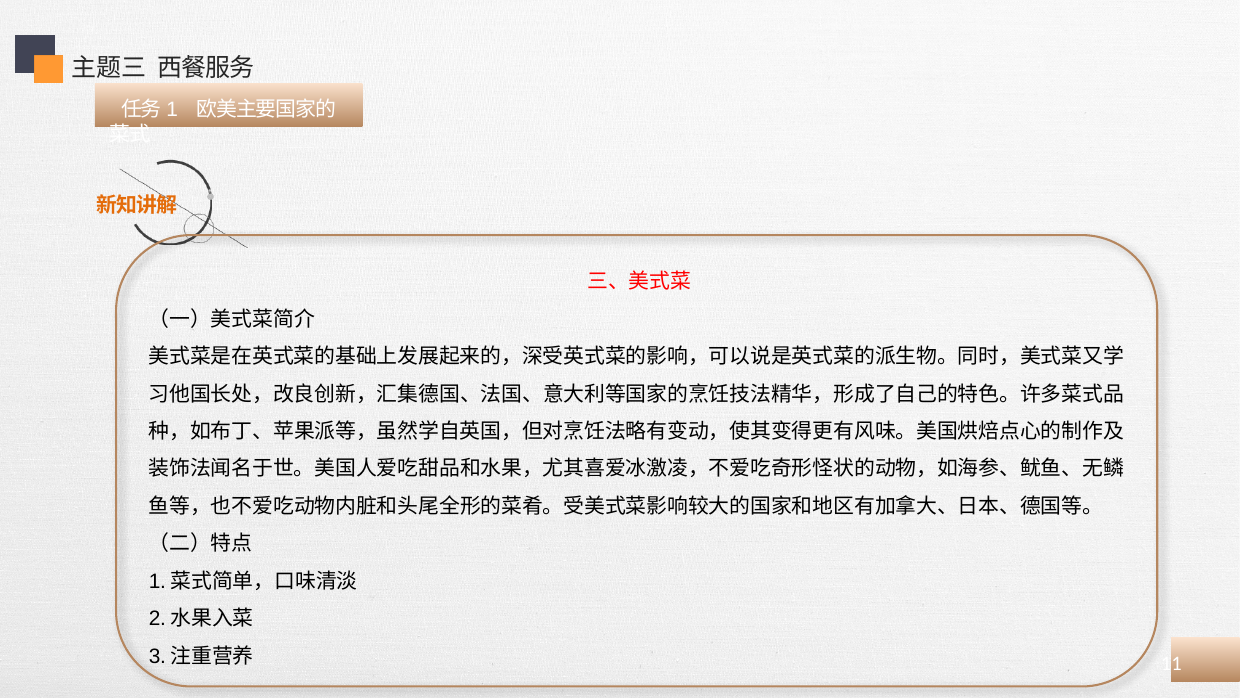

主题三  西餐服务

 任务1   欧美主要国家的菜式

三、美式菜
（一）美式菜简介
美式菜是在英式菜的基础上发展起来的，深受英式菜的影响，可以说是英式菜的派生物。同时，美式菜又学习他国长处，改良创新，汇集德国、法国、意大利等国家的烹饪技法精华，形成了自己的特色。许多菜式品种，如布丁、苹果派等，虽然学自英国，但对烹饪法略有变动，使其变得更有风味。美国烘焙点心的制作及装饰法闻名于世。美国人爱吃甜品和水果，尤其喜爱冰激凌，不爱吃奇形怪状的动物，如海参、鱿鱼、无鳞鱼等，也不爱吃动物内脏和头尾全形的菜肴。受美式菜影响较大的国家和地区有加拿大、日本、德国等。（二）特点
1.菜式简单，口味清淡
2.水果入菜
3.注重营养